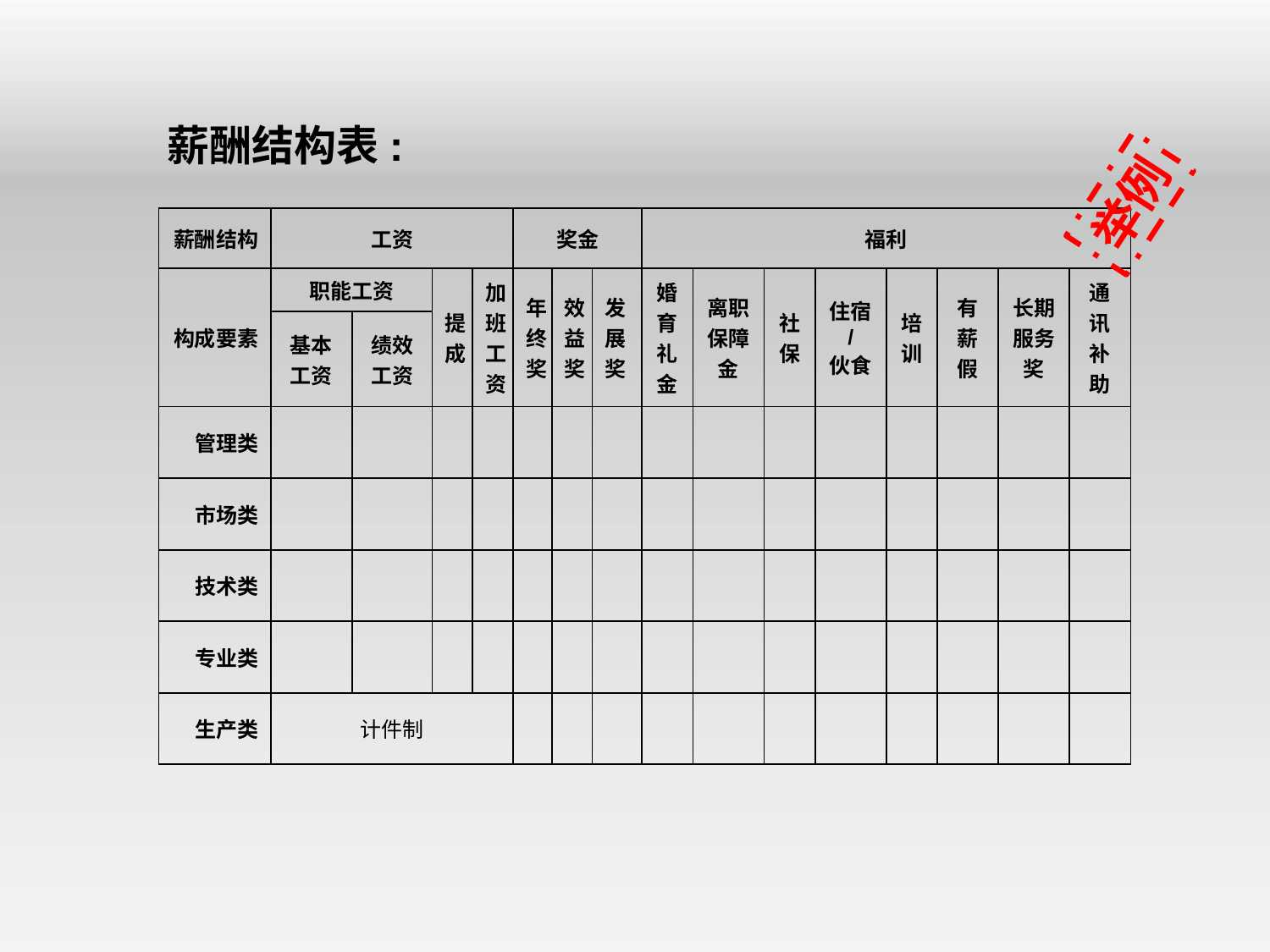

# 薪酬结构表:
举例
| 薪酬结构 | 工资 |  |  |  | 奖金 |  |  | 福利 |  |  |  |  |  |  |  |
| --- | --- | --- | --- | --- | --- | --- | --- | --- | --- | --- | --- | --- | --- | --- | --- |
| 构成要素 | 职能工资 |  | 提 成 | 加 班 工 资 | 年 终 奖 | 效 益 奖 | 发 展 奖 | 婚 育 礼 金 | 离职 保障 金 | 社 保 | 住宿 / 伙食 | 培 训 | 有 薪 假 | 长期 服务 奖 | 通 讯 补 助 |
|  | 基本 工资 | 绩效 工资 |  |  |  |  |  |  |  |  |  |  |  |  |  |
| 管理类 |  |  |  |  |  |  |  |  |  |  |  |  |  |  |  |
| 市场类 |  |  |  |  |  |  |  |  |  |  |  |  |  |  |  |
| 技术类 |  |  |  |  |  |  |  |  |  |  |  |  |  |  |  |
| 专业类 |  |  |  |  |  |  |  |  |  |  |  |  |  |  |  |
| 生产类 | 计件制 |  |  |  |  |  |  |  |  |  |  |  |  |  |  |